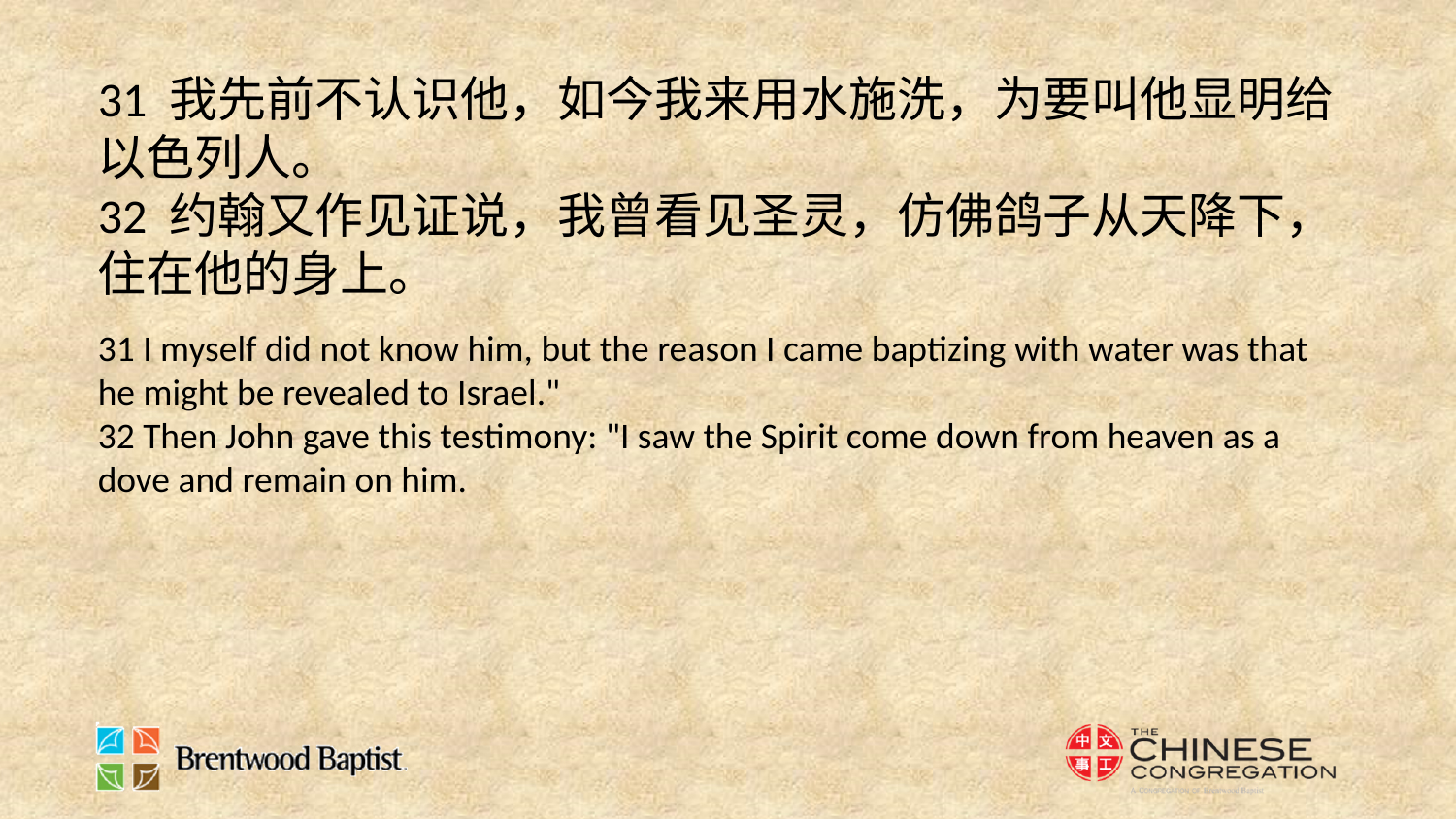

31 我先前不认识他，如今我来用水施洗，为要叫他显明给以色列人。
32 约翰又作见证说，我曾看见圣灵，仿佛鸽子从天降下，住在他的身上。

31 I myself did not know him, but the reason I came baptizing with water was that he might be revealed to Israel."
32 Then John gave this testimony: "I saw the Spirit come down from heaven as a dove and remain on him.